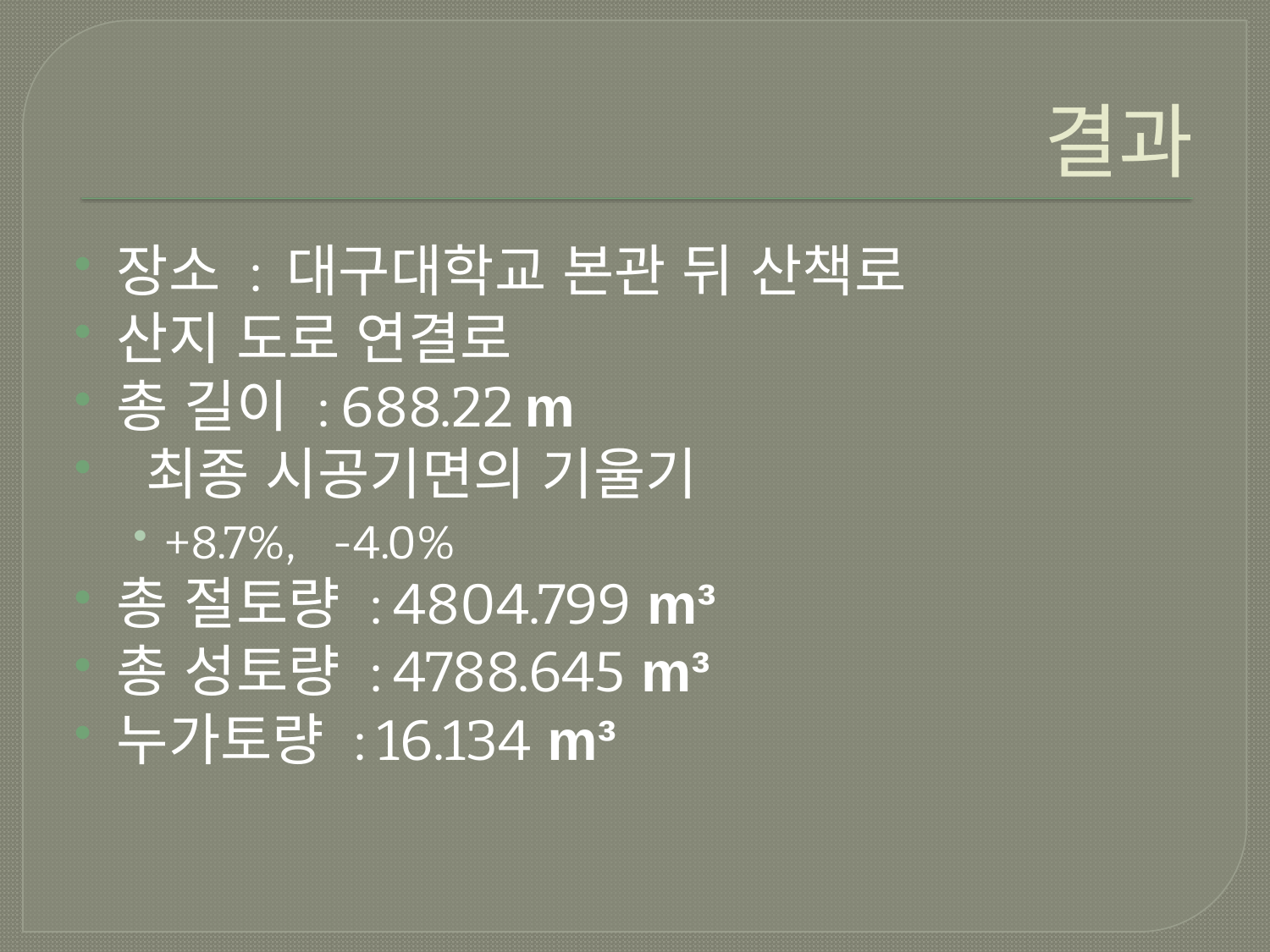

# 결과
장소 : 대구대학교 본관 뒤 산책로
산지 도로 연결로
총 길이 : 688.22 m
 최종 시공기면의 기울기
+8.7%,    -4.0%
총 절토량 : 4804.799 m³
총 성토량 : 4788.645 m³
누가토량 : 16.134 m³